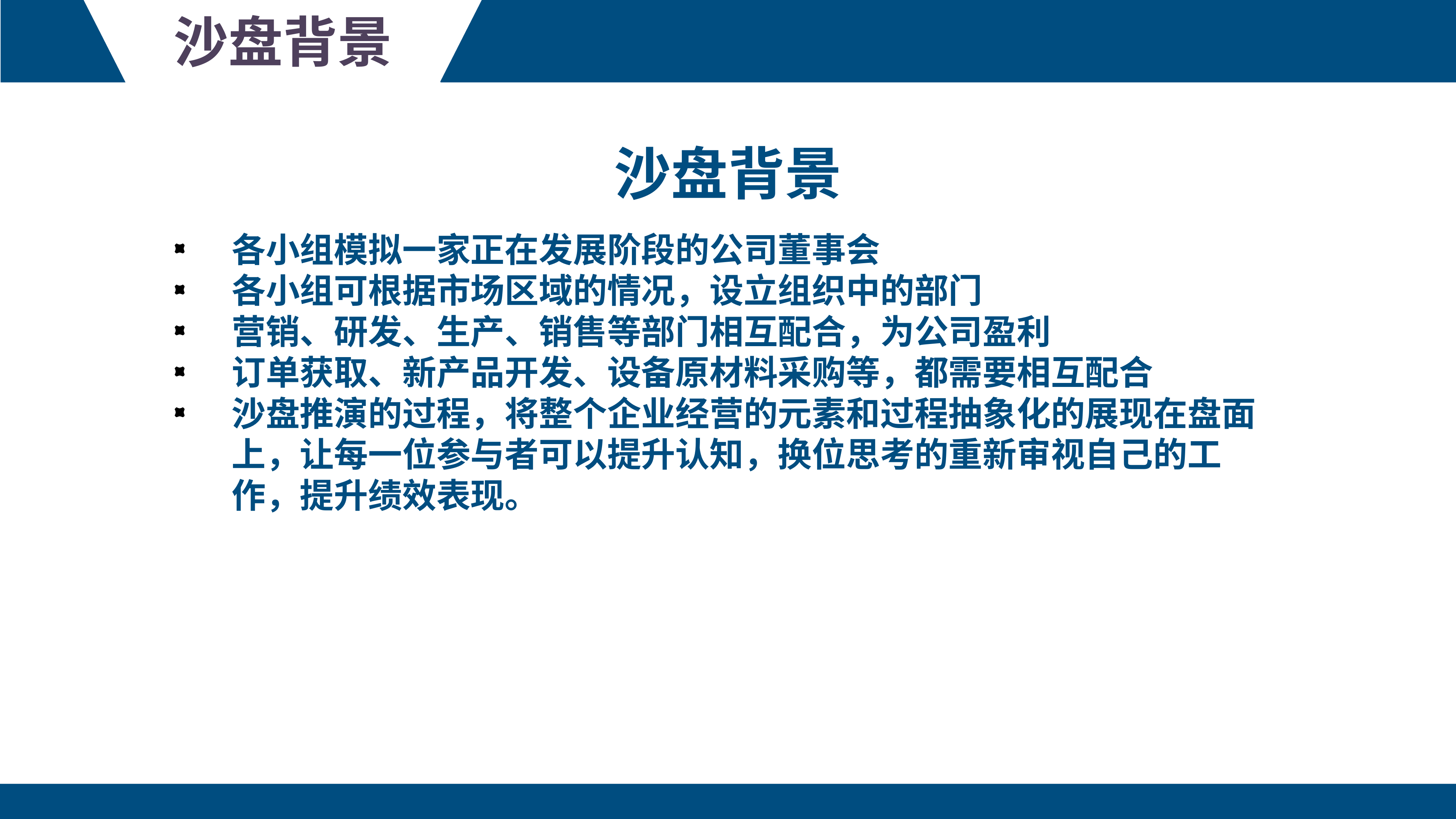

沙盘背景
沙盘背景
各小组模拟一家正在发展阶段的公司董事会
各小组可根据市场区域的情况，设立组织中的部门
营销、研发、生产、销售等部门相互配合，为公司盈利
订单获取、新产品开发、设备原材料采购等，都需要相互配合
沙盘推演的过程，将整个企业经营的元素和过程抽象化的展现在盘面上，让每一位参与者可以提升认知，换位思考的重新审视自己的工作，提升绩效表现。